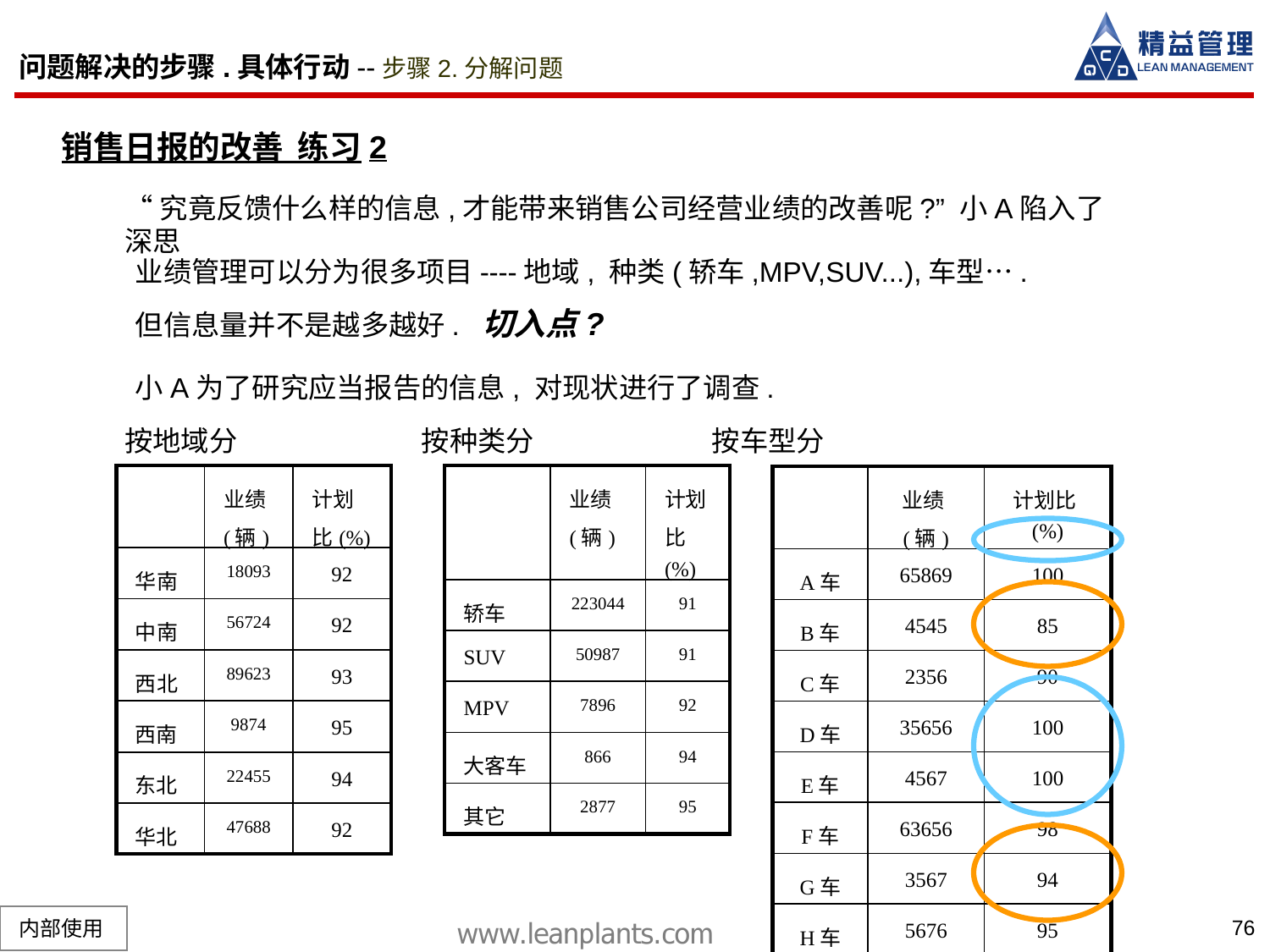

问题解决的步骤.具体行动--步骤2.分解问题
销售日报的改善  练习2
“究竟反馈什么样的信息,才能带来销售公司经营业绩的改善呢?” 小A陷入了深思
业绩管理可以分为很多项目----地域, 种类(轿车,MPV,SUV...),车型….
但信息量并不是越多越好.  切入点?
小A为了研究应当报告的信息, 对现状进行了调查.
按地域分                             按种类分                            按车型分
|  | 业绩(辆) | 计划比(%) |
| --- | --- | --- |
| 华南 | 18093 | 92 |
| 中南 | 56724 | 92 |
| 西北 | 89623 | 93 |
| 西南 | 9874 | 95 |
| 东北 | 22455 | 94 |
| 华北 | 47688 | 92 |
|  | 业绩(辆) | 计划比(%) |
| --- | --- | --- |
| 轿车 | 223044 | 91 |
| SUV | 50987 | 91 |
| MPV | 7896 | 92 |
| 大客车 | 866 | 94 |
| 其它 | 2877 | 95 |
|  | 业绩(辆) | 计划比(%) |
| --- | --- | --- |
| A车 | 65869 | 100 |
| B车 | 4545 | 85 |
| C车 | 2356 | 90 |
| D车 | 35656 | 100 |
| E车 | 4567 | 100 |
| F车 | 63656 | 98 |
| G车 | 3567 | 94 |
| H车 | 5676 | 95 |

内部使用